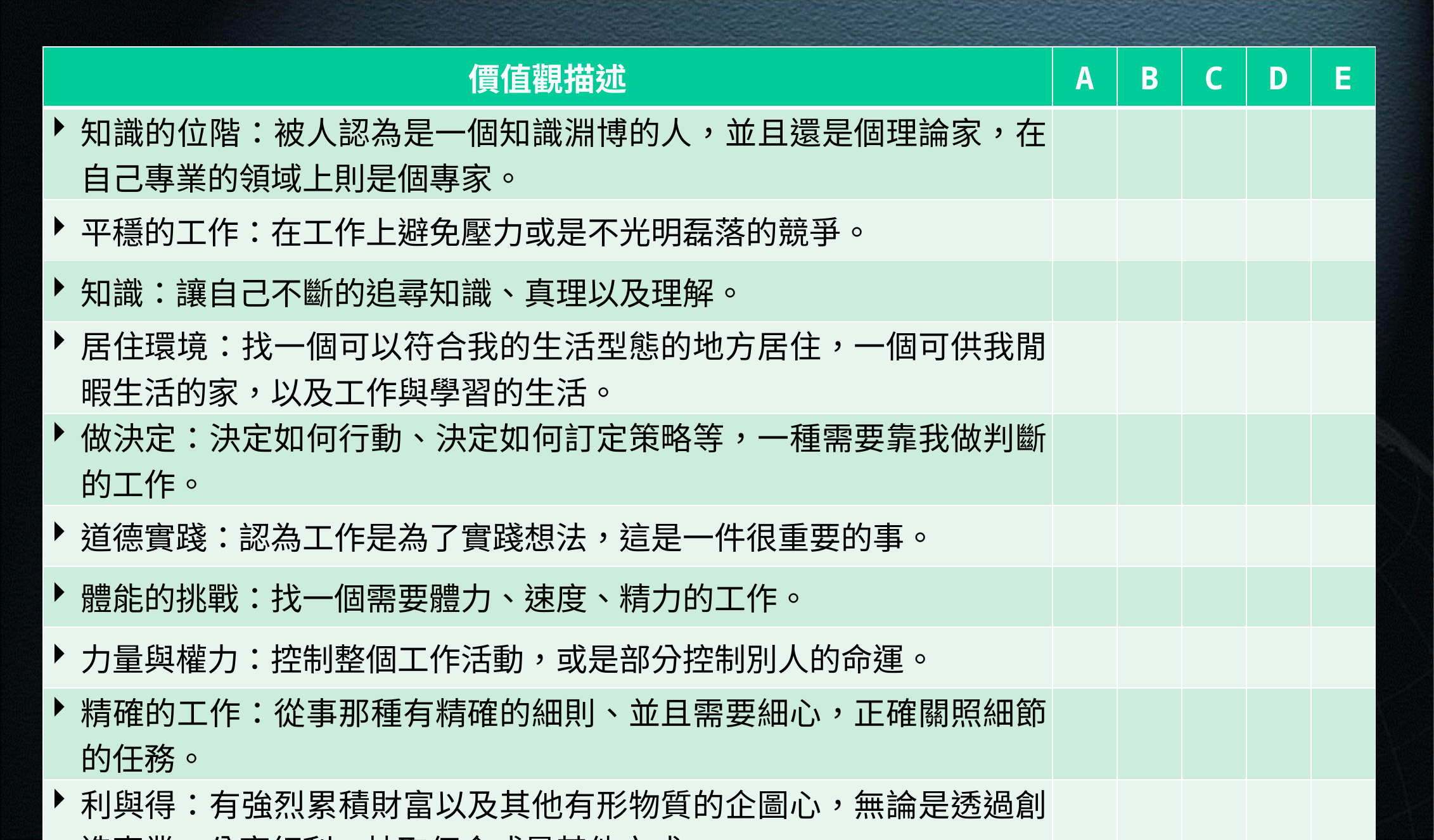

| 價值觀描述 | A | B | C | D | E |
| --- | --- | --- | --- | --- | --- |
| 知識的位階：被人認為是一個知識淵博的人，並且還是個理論家，在自己專業的領域上則是個專家。 |  |  |  |  |  |
| 平穩的工作：在工作上避免壓力或是不光明磊落的競爭。 |  |  |  |  |  |
| 知識：讓自己不斷的追尋知識、真理以及理解。 |  |  |  |  |  |
| 居住環境：找一個可以符合我的生活型態的地方居住，一個可供我閒暇生活的家，以及工作與學習的生活。 |  |  |  |  |  |
| 做決定：決定如何行動、決定如何訂定策略等，一種需要靠我做判斷的工作。 |  |  |  |  |  |
| 道德實踐：認為工作是為了實踐想法，這是一件很重要的事。 |  |  |  |  |  |
| 體能的挑戰：找一個需要體力、速度、精力的工作。 |  |  |  |  |  |
| 力量與權力：控制整個工作活動，或是部分控制別人的命運。 |  |  |  |  |  |
| 精確的工作：從事那種有精確的細則、並且需要細心，正確關照細節的任務。 |  |  |  |  |  |
| 利與得：有強烈累積財富以及其他有形物質的企圖心，無論是透過創造事業、分享紅利、抽取佣金或是其他方式。 |  |  |  |  |  |